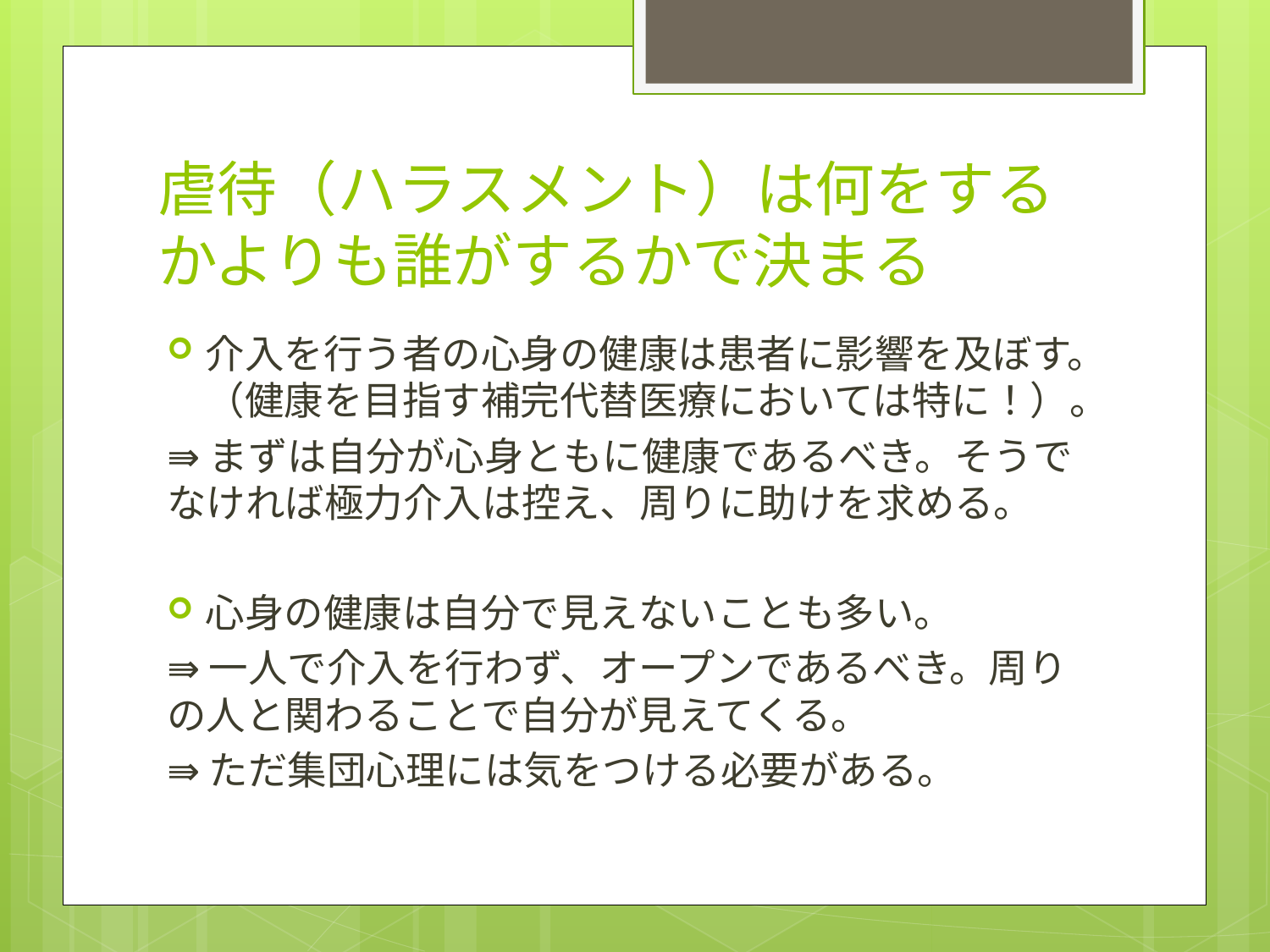

# 虐待（ハラスメント）は何をするかよりも誰がするかで決まる
介入を行う者の心身の健康は患者に影響を及ぼす。（健康を目指す補完代替医療においては特に！）。
⇛まずは自分が心身ともに健康であるべき。そうでなければ極力介入は控え、周りに助けを求める。

心身の健康は自分で見えないことも多い。
⇛一人で介入を行わず、オープンであるべき。周りの人と関わることで自分が見えてくる。
⇛ただ集団心理には気をつける必要がある。